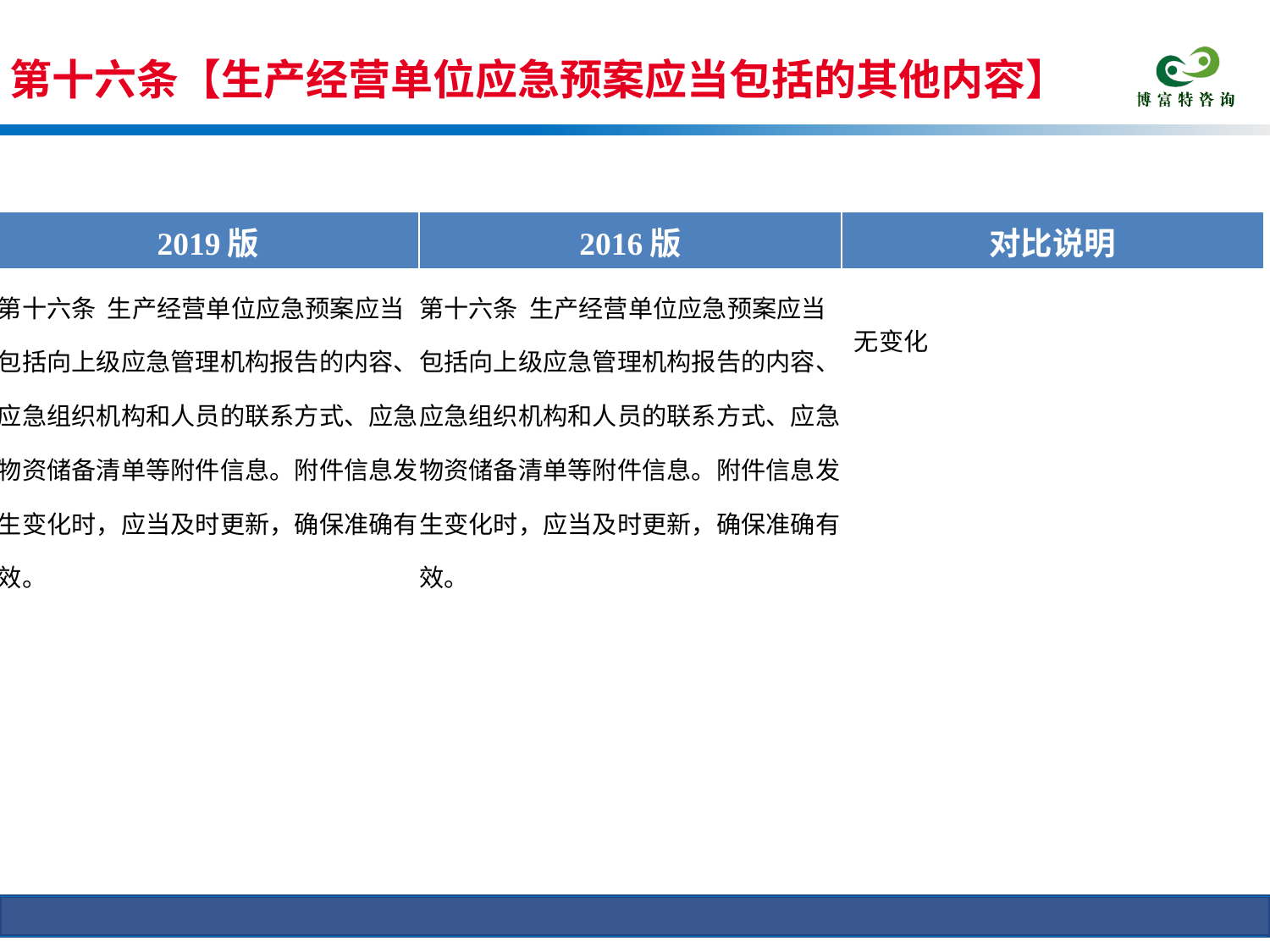

第十六条【生产经营单位应急预案应当包括的其他内容】
条文对比
| 2019版 | 2016版 | 对比说明 |
| --- | --- | --- |
| 第十六条 生产经营单位应急预案应当包括向上级应急管理机构报告的内容、应急组织机构和人员的联系方式、应急物资储备清单等附件信息。附件信息发生变化时，应当及时更新，确保准确有效。 | 第十六条 生产经营单位应急预案应当包括向上级应急管理机构报告的内容、应急组织机构和人员的联系方式、应急物资储备清单等附件信息。附件信息发生变化时，应当及时更新，确保准确有效。 | 无变化 |